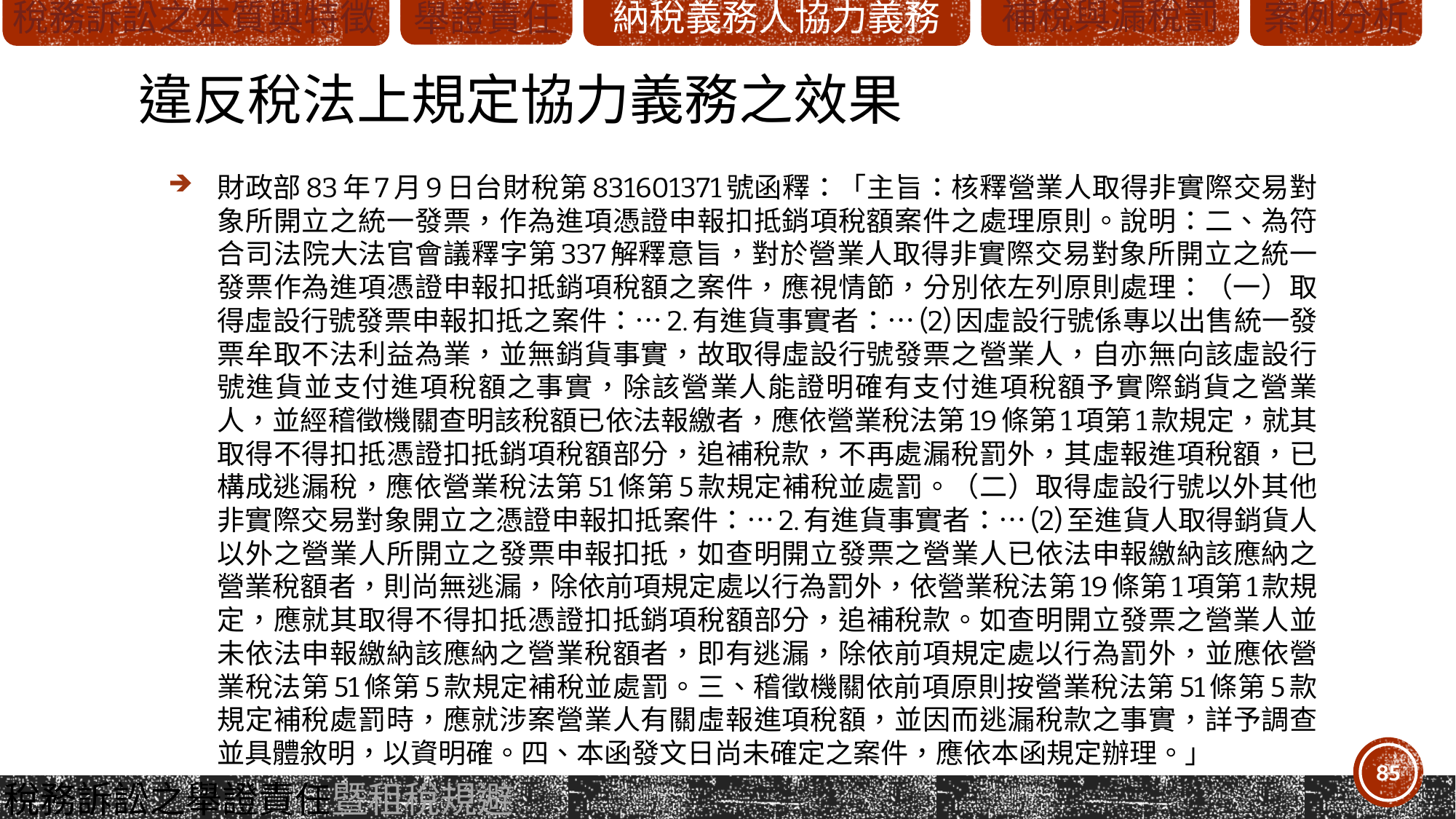

# 違反稅法上規定協力義務之效果

財政部83年7月9日台財稅第831601371號函釋：「主旨：核釋營業人取得非實際交易對象所開立之統一發票，作為進項憑證申報扣抵銷項稅額案件之處理原則。說明：二、為符合司法院大法官會議釋字第337解釋意旨，對於營業人取得非實際交易對象所開立之統一發票作為進項憑證申報扣抵銷項稅額之案件，應視情節，分別依左列原則處理：（一）取得虛設行號發票申報扣抵之案件：…2.有進貨事實者：…(2)因虛設行號係專以出售統一發票牟取不法利益為業，並無銷貨事實，故取得虛設行號發票之營業人，自亦無向該虛設行號進貨並支付進項稅額之事實，除該營業人能證明確有支付進項稅額予實際銷貨之營業人，並經稽徵機關查明該稅額已依法報繳者，應依營業稅法第19條第1項第1款規定，就其取得不得扣抵憑證扣抵銷項稅額部分，追補稅款，不再處漏稅罰外，其虛報進項稅額，已構成逃漏稅，應依營業稅法第51條第5款規定補稅並處罰。（二）取得虛設行號以外其他非實際交易對象開立之憑證申報扣抵案件：…2.有進貨事實者：…(2)至進貨人取得銷貨人以外之營業人所開立之發票申報扣抵，如查明開立發票之營業人已依法申報繳納該應納之營業稅額者，則尚無逃漏，除依前項規定處以行為罰外，依營業稅法第19條第1項第1款規定，應就其取得不得扣抵憑證扣抵銷項稅額部分，追補稅款。如查明開立發票之營業人並未依法申報繳納該應納之營業稅額者，即有逃漏，除依前項規定處以行為罰外，並應依營業稅法第51條第5款規定補稅並處罰。三、稽徵機關依前項原則按營業稅法第51條第5款規定補稅處罰時，應就涉案營業人有關虛報進項稅額，並因而逃漏稅款之事實，詳予調查並具體敘明，以資明確。四、本函發文日尚未確定之案件，應依本函規定辦理。」

85